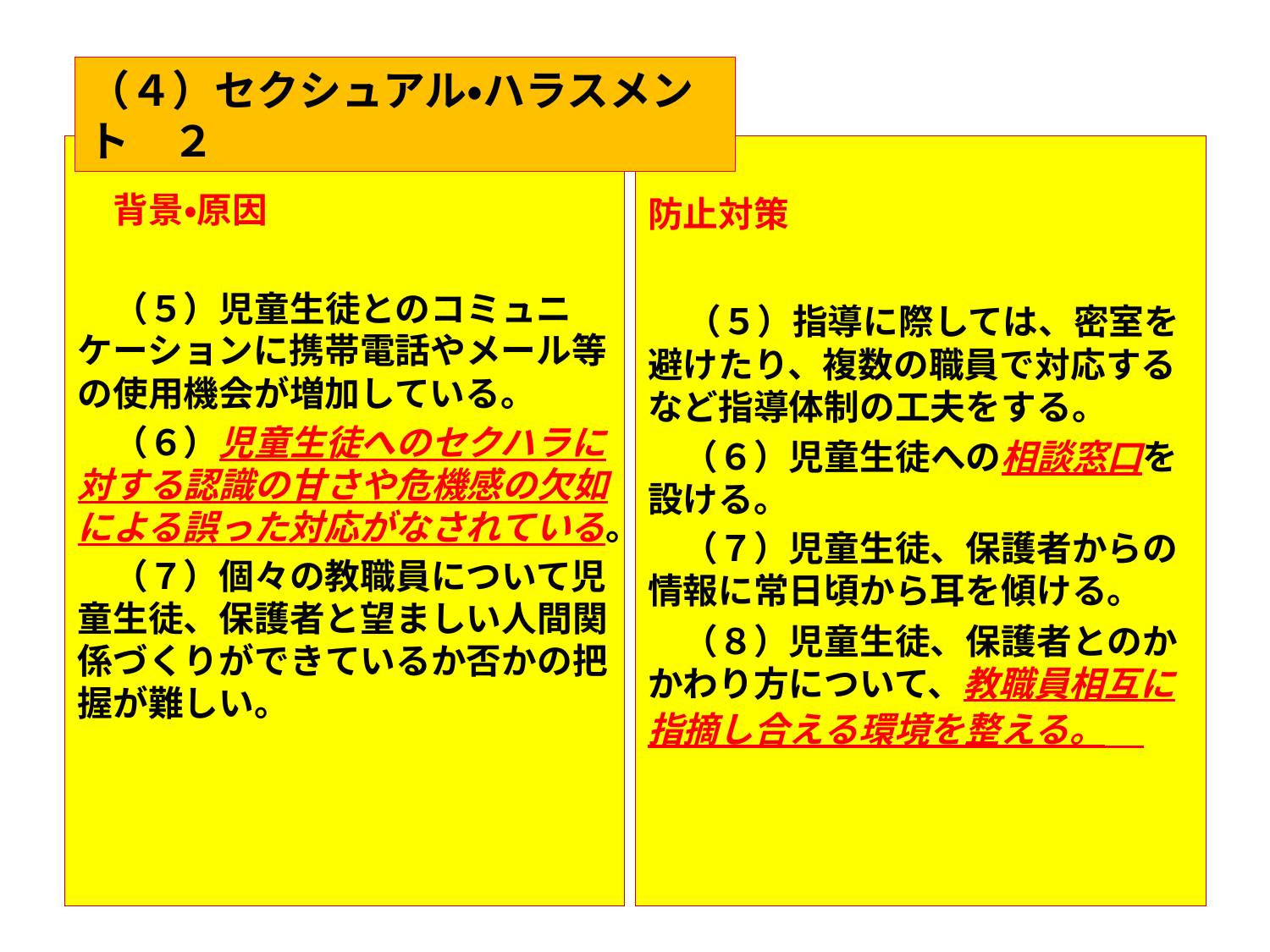

（４）セクシュアル・ハラスメント　２

　背景・原因

　（５）児童生徒とのコミュニケーションに携帯電話やメール等の使用機会が増加している。
　（６）児童生徒へのセクハラに対する認識の甘さや危機感の欠如による誤った対応がなされている。
　（７）個々の教職員について児童生徒、保護者と望ましい人間関係づくりができているか否かの把握が難しい。

防止対策

　（５）指導に際しては、密室を避けたり、複数の職員で対応するなど指導体制の工夫をする。
　（６）児童生徒への相談窓口を設ける。
　（７）児童生徒、保護者からの情報に常日頃から耳を傾ける。
　（８）児童生徒、保護者とのかかわり方について、教職員相互に指摘し合える環境を整える。